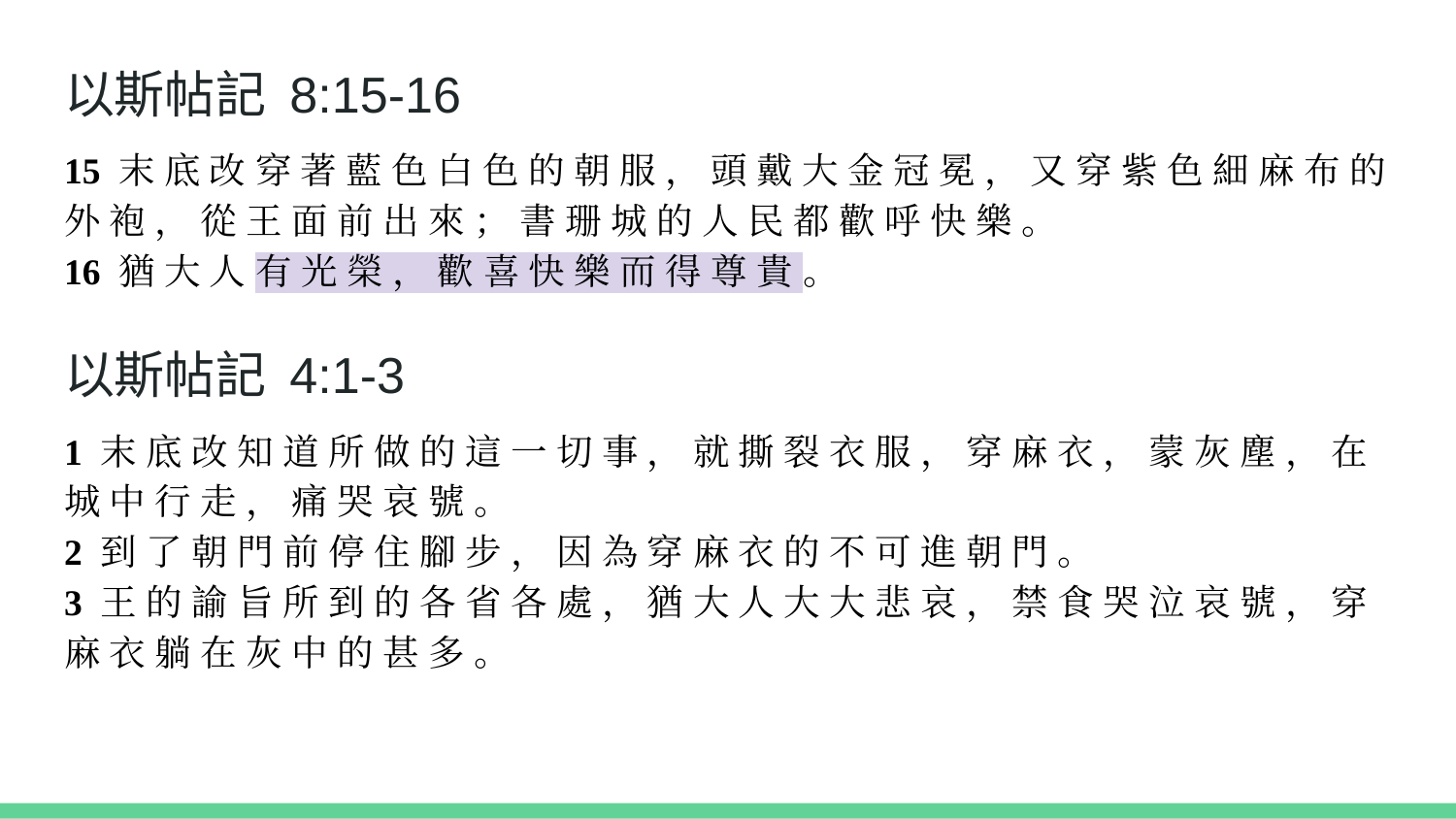

# 以斯帖記 8:15-16
15 末 底 改 穿 著 藍 色 白 色 的 朝 服 ， 頭 戴 大 金 冠 冕 ， 又 穿 紫 色 細 麻 布 的 外 袍 ， 從 王 面 前 出 來 ； 書 珊 城 的 人 民 都 歡 呼 快 樂 。
16 猶 大 人 有 光 榮 ， 歡 喜 快 樂 而 得 尊 貴 。
以斯帖記 4:1-3
1 末 底 改 知 道 所 做 的 這 一 切 事 ， 就 撕 裂 衣 服 ， 穿 麻 衣 ， 蒙 灰 塵 ， 在 城 中 行 走 ， 痛 哭 哀 號 。
2 到 了 朝 門 前 停 住 腳 步 ， 因 為 穿 麻 衣 的 不 可 進 朝 門 。
3 王 的 諭 旨 所 到 的 各 省 各 處 ， 猶 大 人 大 大 悲 哀 ， 禁 食 哭 泣 哀 號 ， 穿 麻 衣 躺 在 灰 中 的 甚 多 。